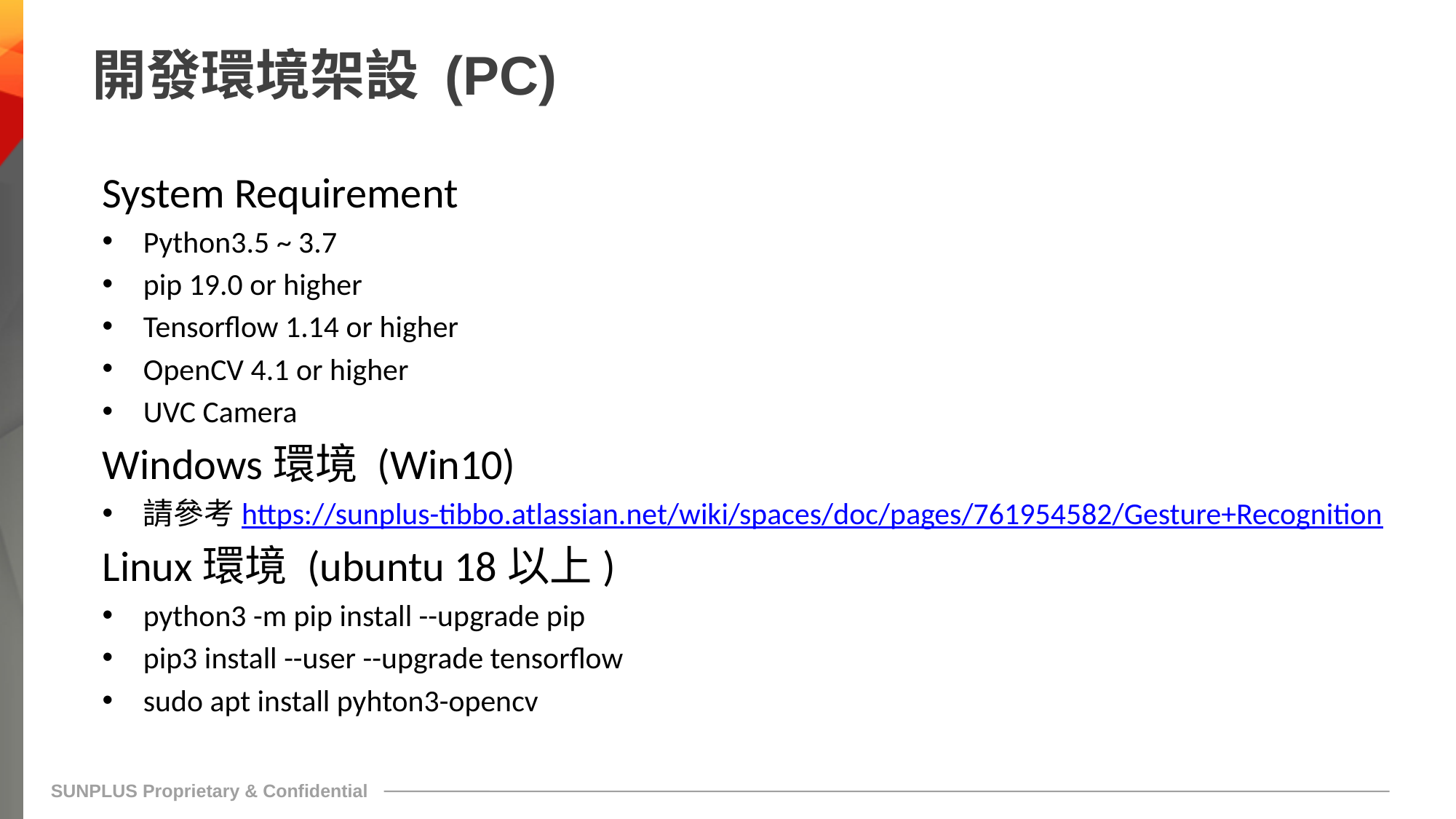

# 開發環境架設 (PC)
System Requirement
Python3.5 ~ 3.7
pip 19.0 or higher
Tensorflow 1.14 or higher
OpenCV 4.1 or higher
UVC Camera
Windows環境 (Win10)
請參考https://sunplus-tibbo.atlassian.net/wiki/spaces/doc/pages/761954582/Gesture+Recognition
Linux環境 (ubuntu 18以上)
python3 -m pip install --upgrade pip
pip3 install --user --upgrade tensorflow
sudo apt install pyhton3-opencv